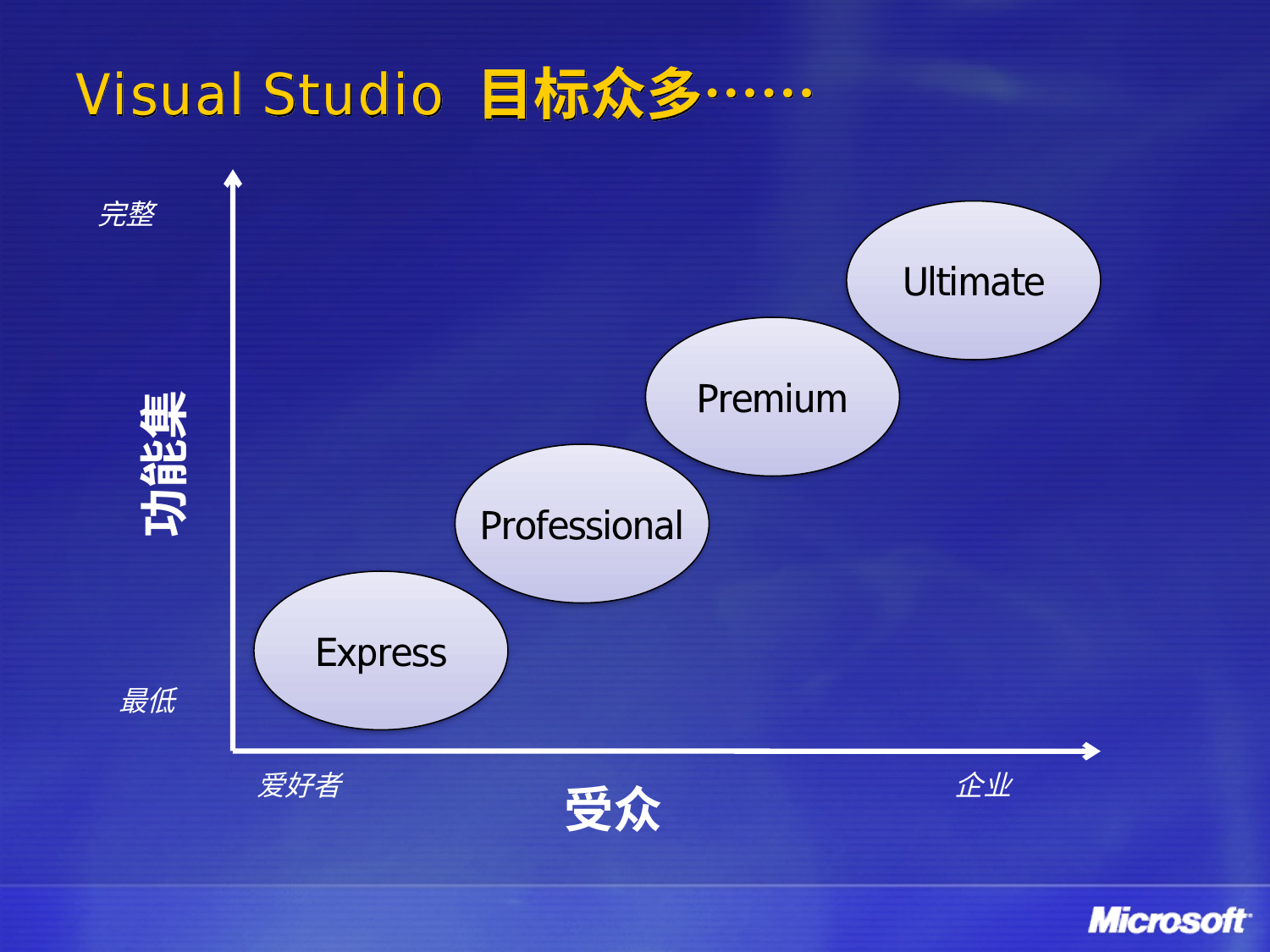

# Visual Studio 目标众多……
完整
Ultimate
Premium
功能集
Professional
Express
最低
爱好者
企业
受众